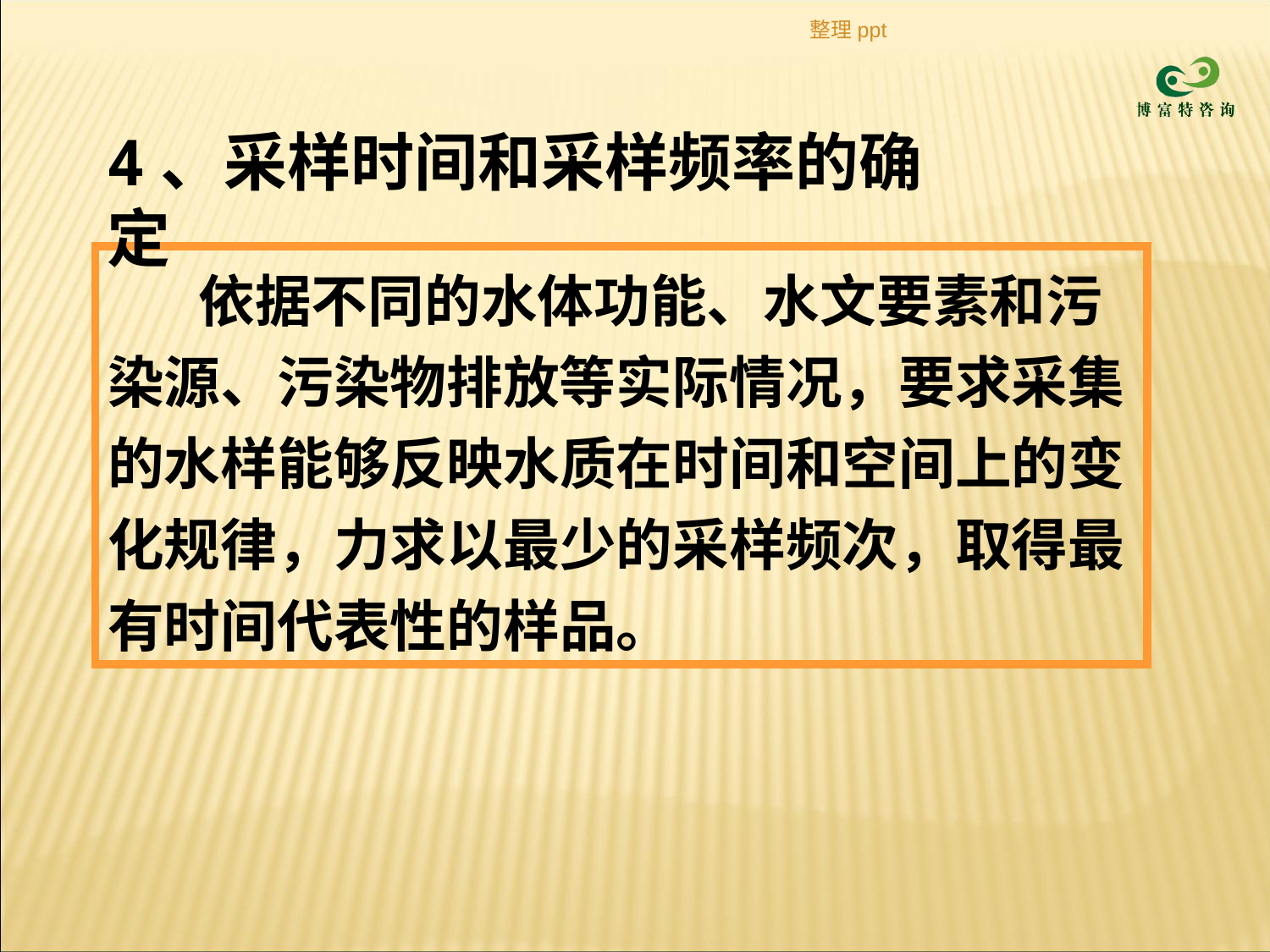

整理ppt
4、采样时间和采样频率的确定
      依据不同的水体功能、水文要素和污染源、污染物排放等实际情况，要求采集的水样能够反映水质在时间和空间上的变化规律，力求以最少的采样频次，取得最有时间代表性的样品。
34